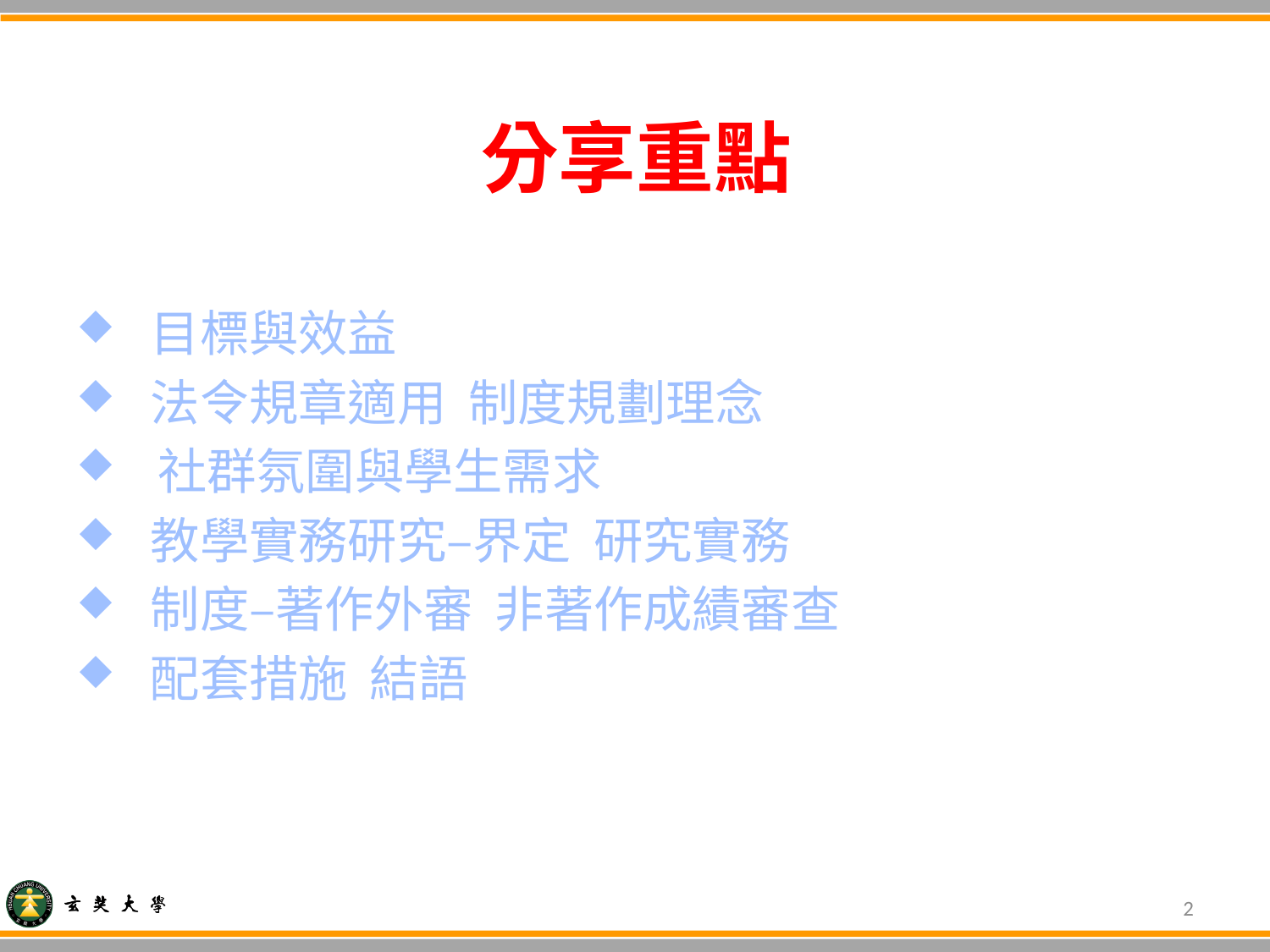

# 分享重點
目標與效益
法令規章適用  制度規劃理念
  社群氛圍與學生需求
教學實務研究–界定  研究實務
制度–著作外審  非著作成績審查
配套措施  結語
2